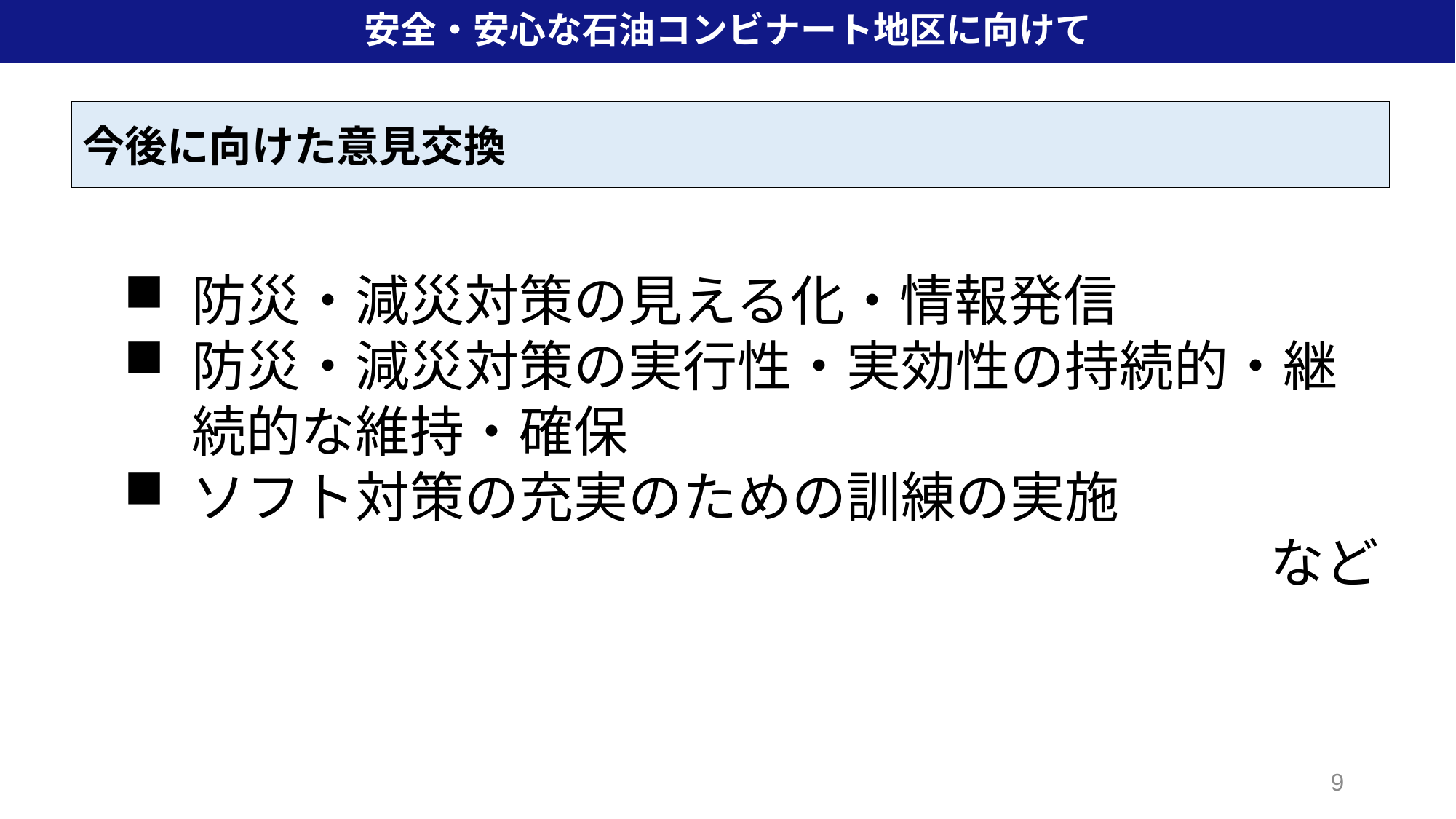

安全・安心な石油コンビナート地区に向けて
今後に向けた意見交換
防災・減災対策の見える化・情報発信
防災・減災対策の実行性・実効性の持続的・継続的な維持・確保
ソフト対策の充実のための訓練の実施
など
9